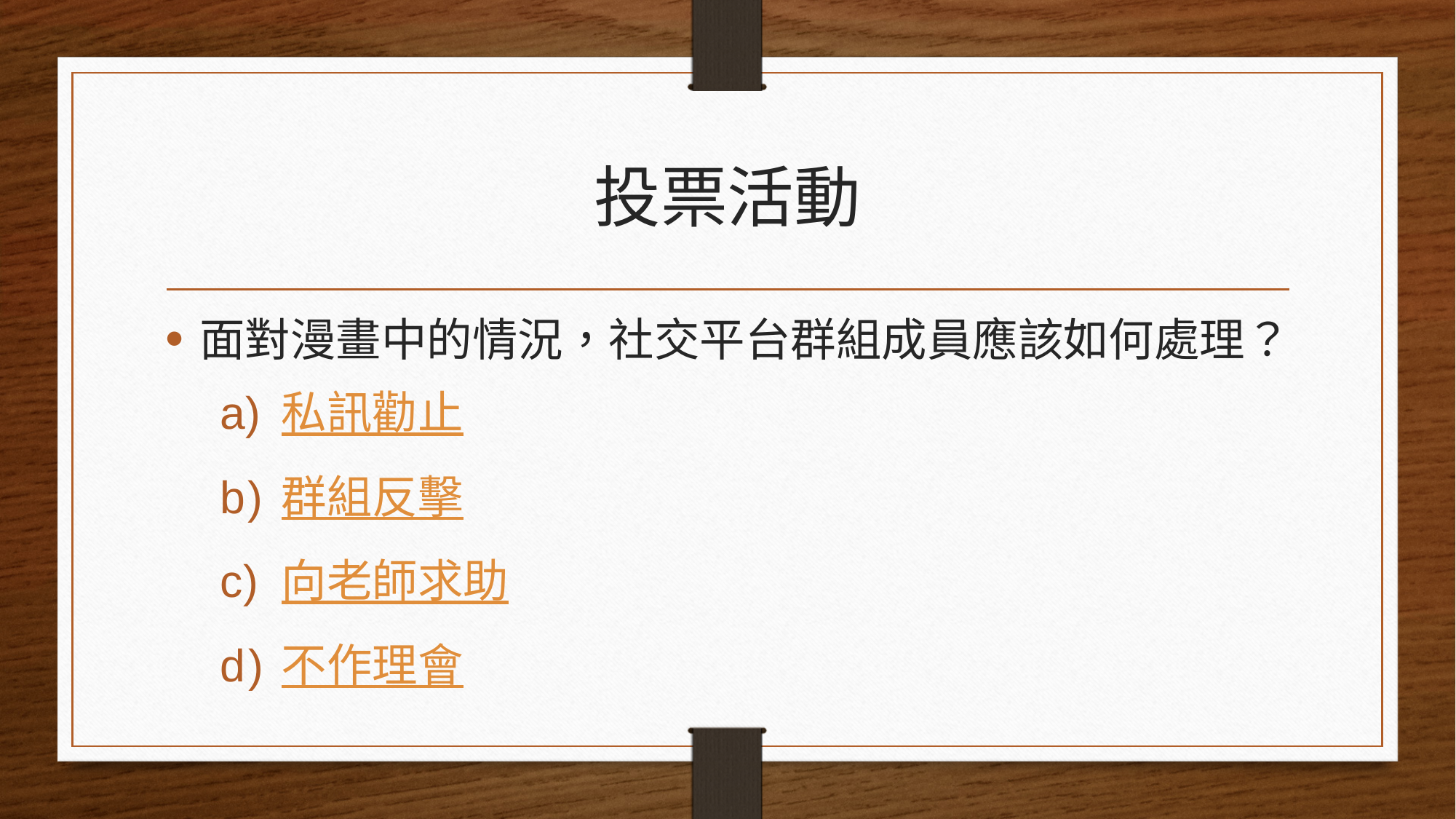

# 投票活動
面對漫畫中的情況，社交平台群組成員應該如何處理？
私訊勸止
群組反擊
向老師求助
不作理會